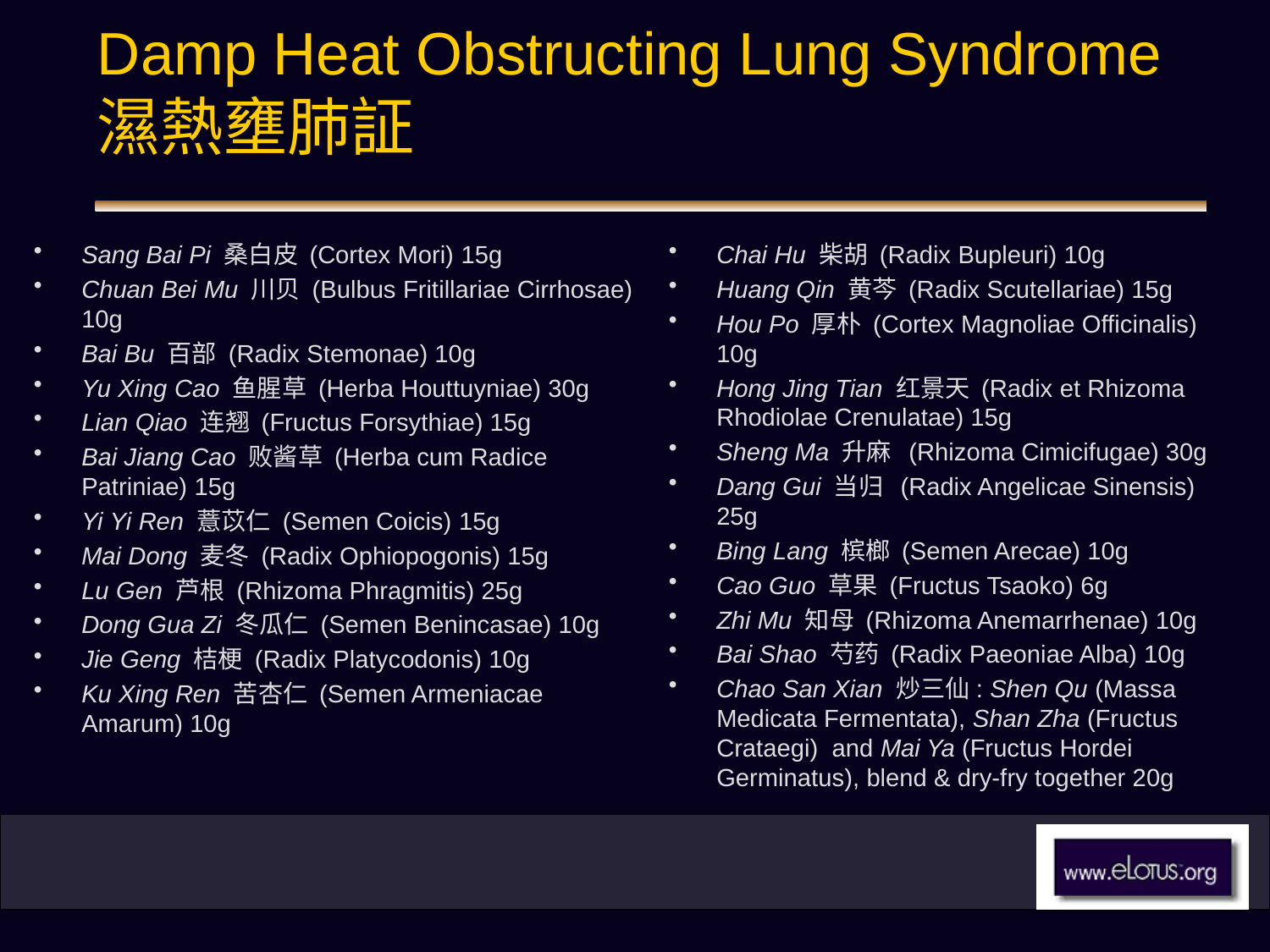

# Damp Heat Obstructing Lung Syndrome濕熱壅肺証
Sang Bai Pi 桑白皮 (Cortex Mori) 15g
Chuan Bei Mu 川贝 (Bulbus Fritillariae Cirrhosae) 10g
Bai Bu 百部 (Radix Stemonae) 10g
Yu Xing Cao 鱼腥草 (Herba Houttuyniae) 30g
Lian Qiao 连翘 (Fructus Forsythiae) 15g
Bai Jiang Cao 败酱草 (Herba cum Radice Patriniae) 15g
Yi Yi Ren 薏苡仁 (Semen Coicis) 15g
Mai Dong 麦冬 (Radix Ophiopogonis) 15g
Lu Gen 芦根 (Rhizoma Phragmitis) 25g
Dong Gua Zi 冬瓜仁 (Semen Benincasae) 10g
Jie Geng 桔梗 (Radix Platycodonis) 10g
Ku Xing Ren 苦杏仁 (Semen Armeniacae Amarum) 10g
Chai Hu 柴胡 (Radix Bupleuri) 10g
Huang Qin 黄芩 (Radix Scutellariae) 15g
Hou Po 厚朴 (Cortex Magnoliae Officinalis) 10g
Hong Jing Tian 红景天 (Radix et Rhizoma Rhodiolae Crenulatae) 15g
Sheng Ma 升麻  (Rhizoma Cimicifugae) 30g
Dang Gui 当归  (Radix Angelicae Sinensis) 25g
Bing Lang 槟榔 (Semen Arecae) 10g
Cao Guo 草果 (Fructus Tsaoko) 6g
Zhi Mu 知母 (Rhizoma Anemarrhenae) 10g
Bai Shao 芍药 (Radix Paeoniae Alba) 10g
Chao San Xian 炒三仙: Shen Qu (Massa Medicata Fermentata), Shan Zha (Fructus Crataegi)  and Mai Ya (Fructus Hordei Germinatus), blend & dry-fry together 20g